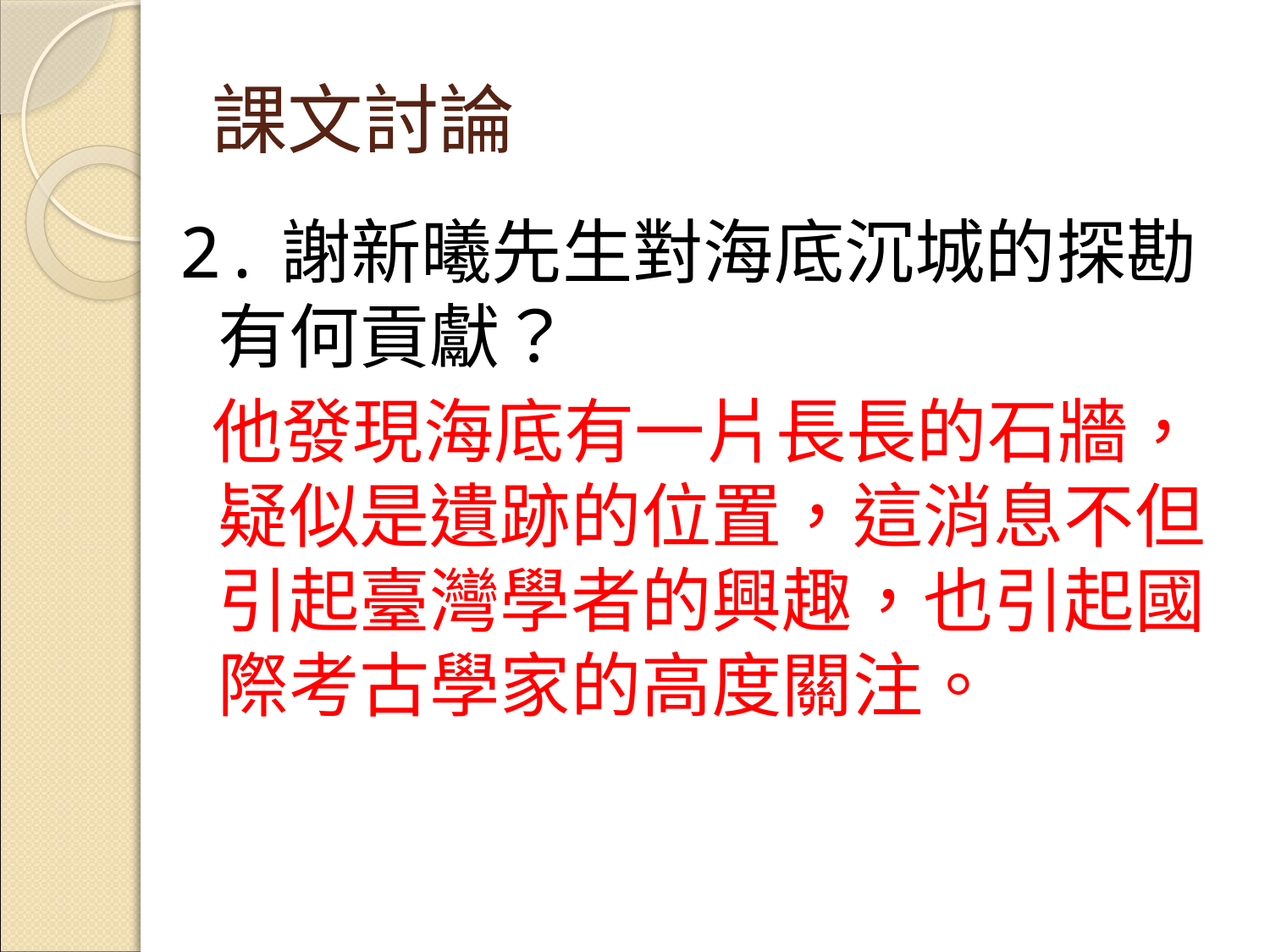

課文討論
2.謝新曦先生對海底沉城的探勘有何貢獻？
 他發現海底有一片長長的石牆，疑似是遺跡的位置，這消息不但引起臺灣學者的興趣，也引起國際考古學家的高度關注。